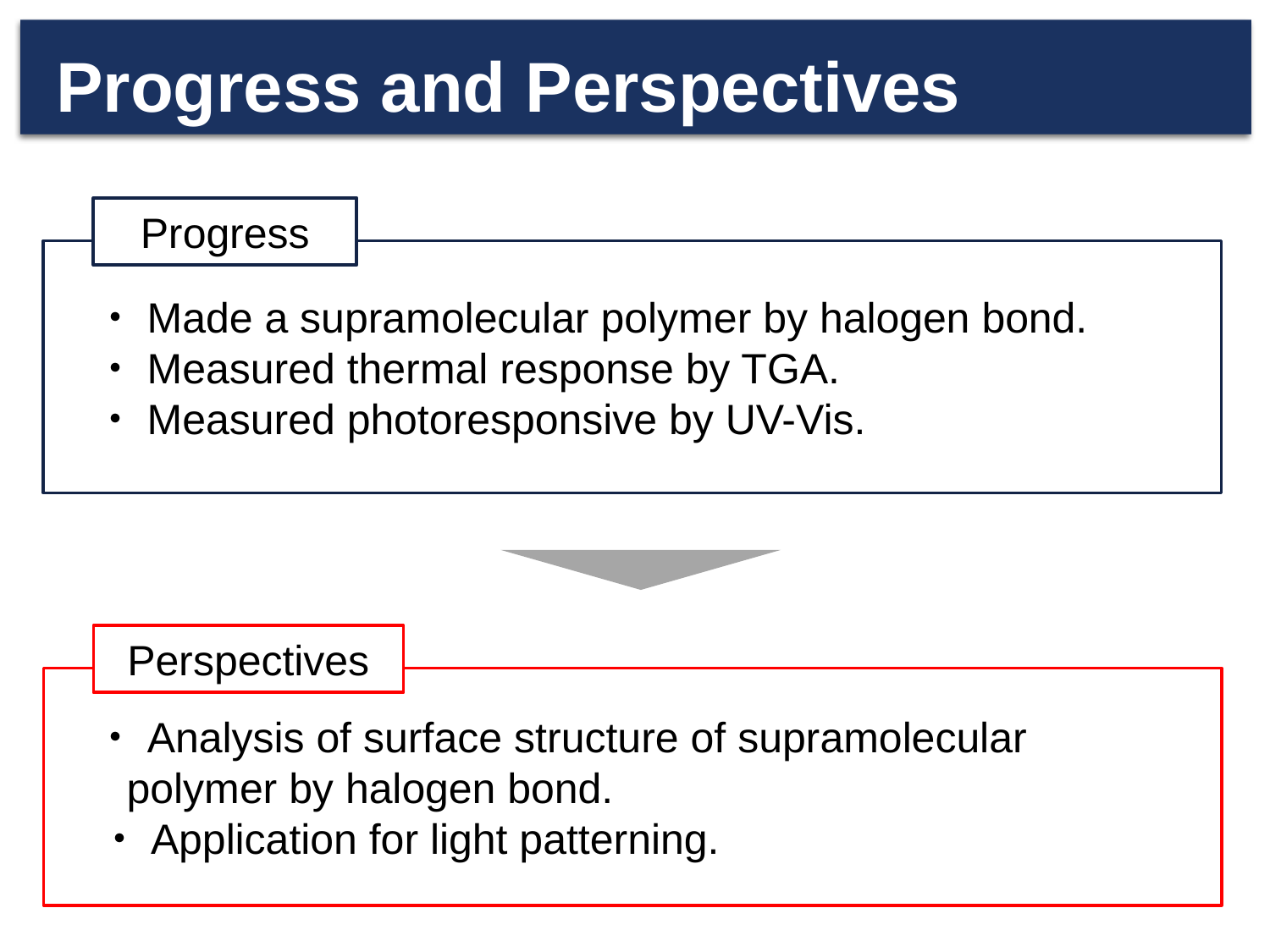

# Progress and Perspectives
Progress
   ・Made a supramolecular polymer by halogen bond.
   ・Measured thermal response by TGA.
   ・Measured photoresponsive by UV-Vis.

Perspectives
   ・Analysis of surface structure of supramolecular
      polymer by halogen bond.
　・Application for light patterning.